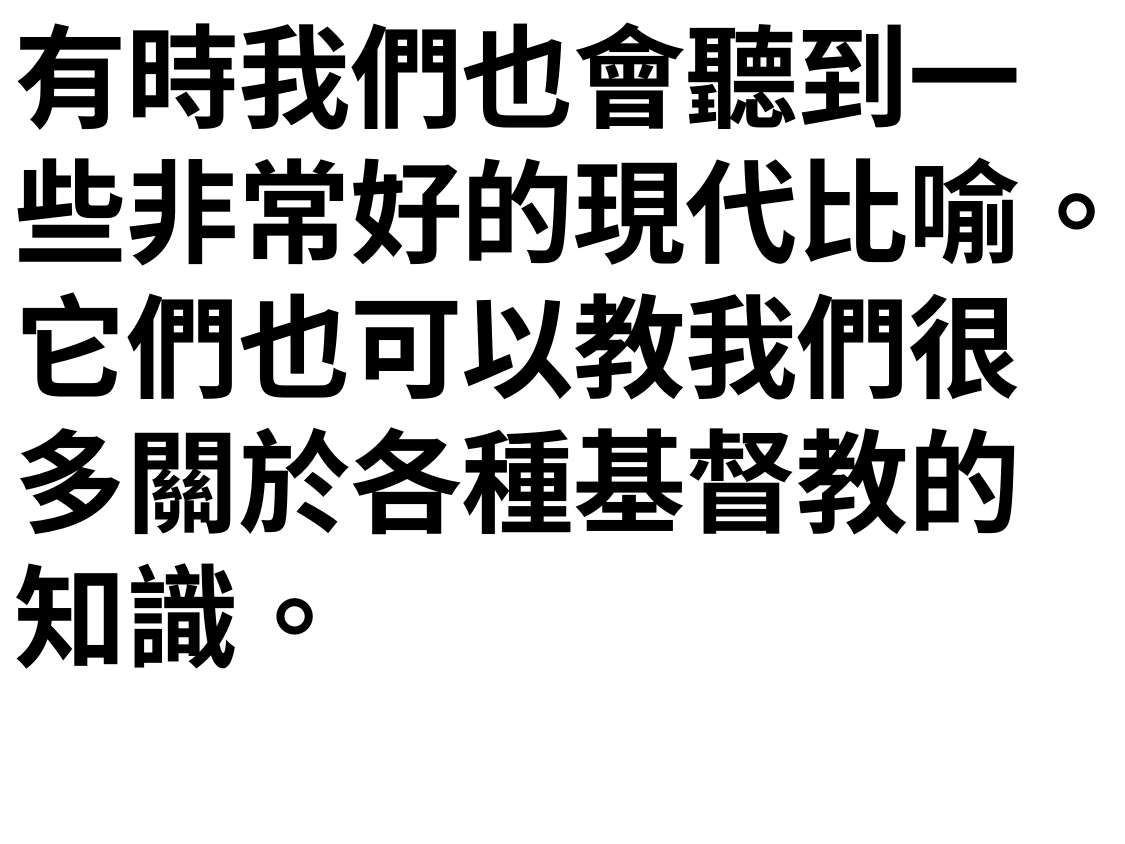

有時我們也會聽到一些非常好的現代比喻。它們也可以教我們很多關於各種基督教的知識。